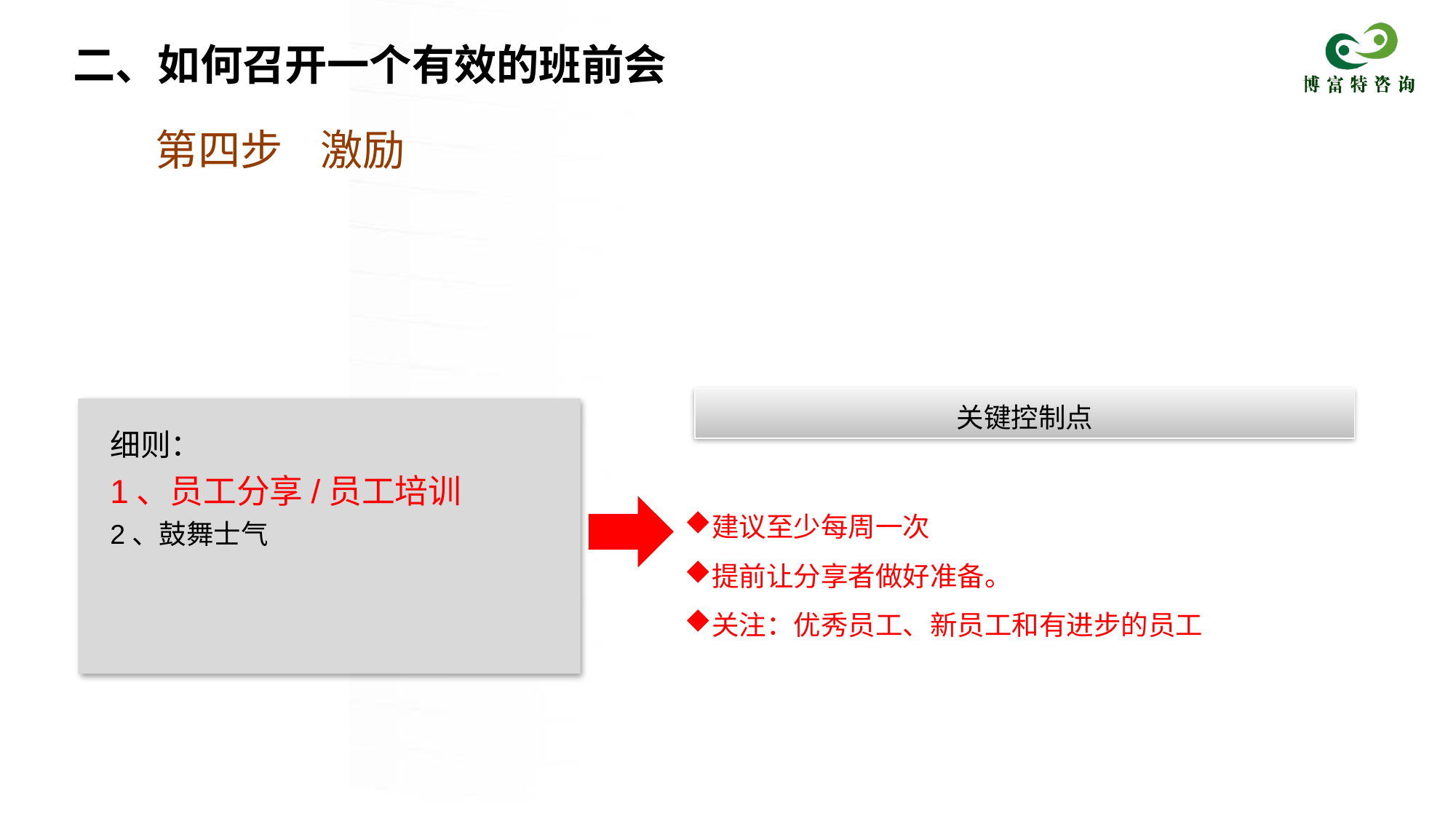

# 二、如何召开一个有效的班前会
第四步    激励
关键控制点

细则：
1、员工分享/员工培训
2、鼓舞士气
建议至少每周一次
提前让分享者做好准备。
关注：优秀员工、新员工和有进步的员工